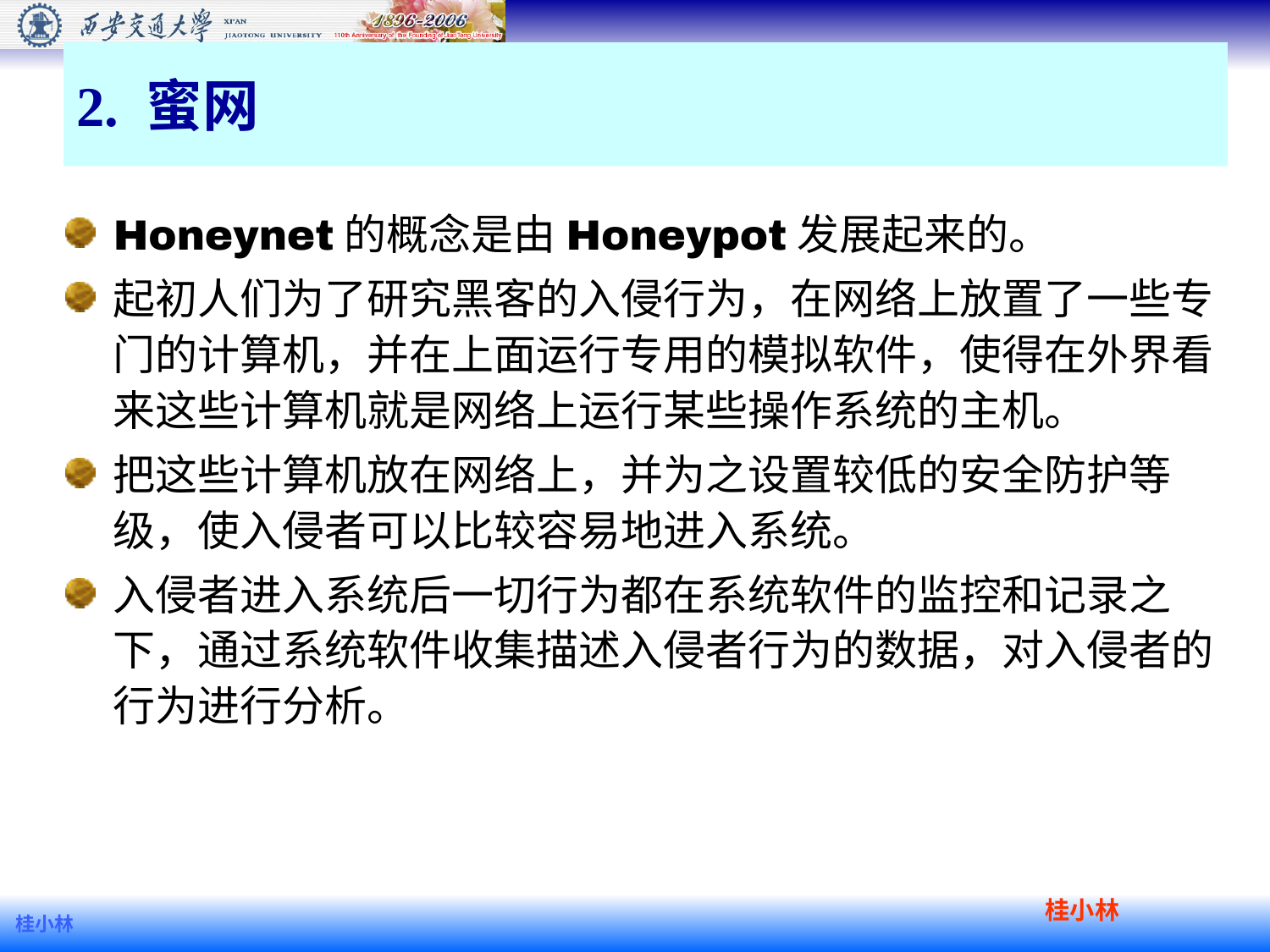

# 2. 蜜网
Honeynet的概念是由Honeypot发展起来的。
起初人们为了研究黑客的入侵行为，在网络上放置了一些专门的计算机，并在上面运行专用的模拟软件，使得在外界看来这些计算机就是网络上运行某些操作系统的主机。
把这些计算机放在网络上，并为之设置较低的安全防护等级，使入侵者可以比较容易地进入系统。
入侵者进入系统后一切行为都在系统软件的监控和记录之下，通过系统软件收集描述入侵者行为的数据，对入侵者的行为进行分析。
桂小林
桂小林